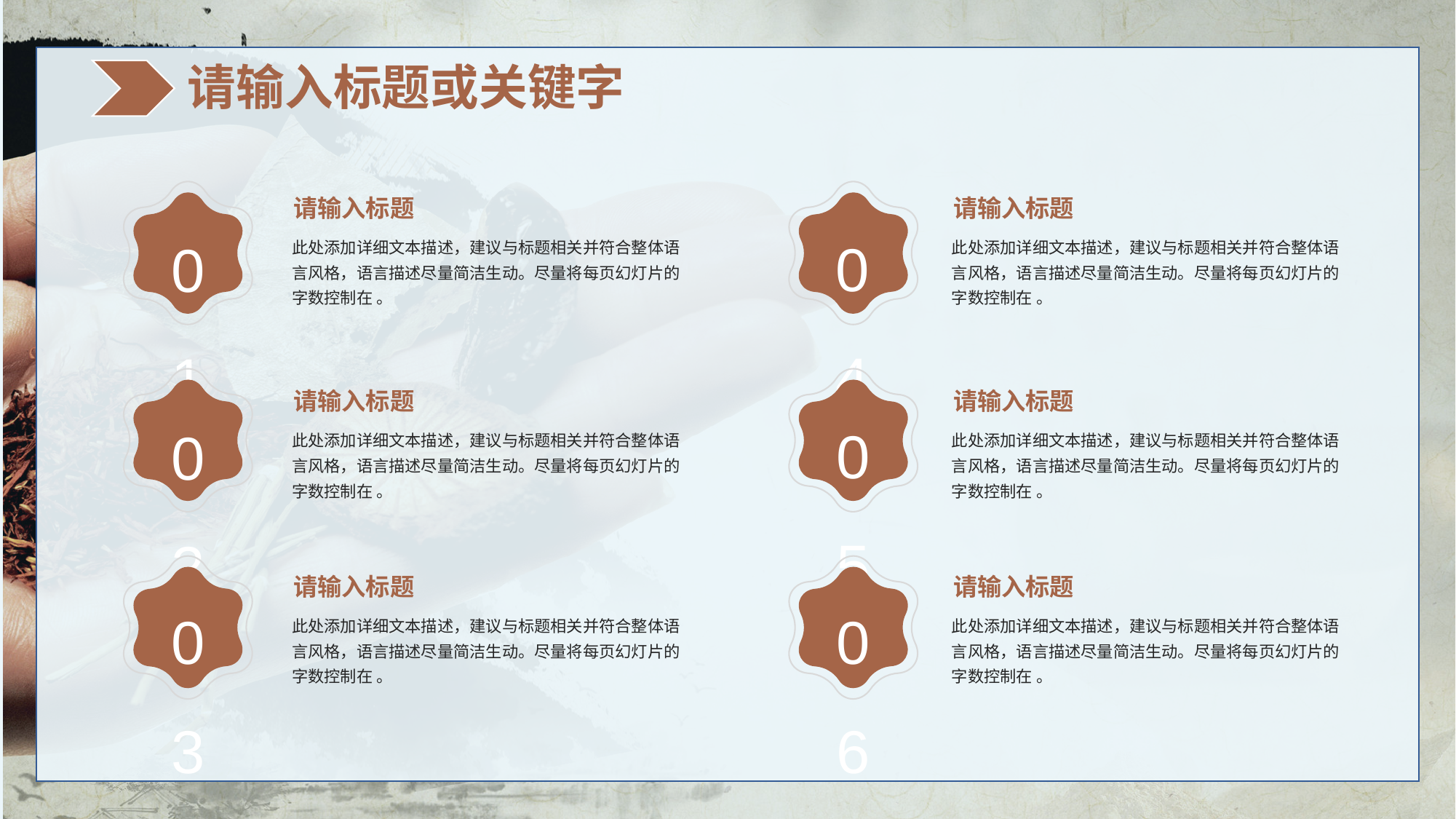

请输入标题或关键字

01

04

请输入标题
请输入标题
此处添加详细文本描述，建议与标题相关并符合整体语言风格，语言描述尽量简洁生动。尽量将每页幻灯片的字数控制在 。
此处添加详细文本描述，建议与标题相关并符合整体语言风格，语言描述尽量简洁生动。尽量将每页幻灯片的字数控制在 。

05

02
请输入标题
请输入标题
此处添加详细文本描述，建议与标题相关并符合整体语言风格，语言描述尽量简洁生动。尽量将每页幻灯片的字数控制在 。
此处添加详细文本描述，建议与标题相关并符合整体语言风格，语言描述尽量简洁生动。尽量将每页幻灯片的字数控制在 。

03

06

请输入标题
请输入标题
此处添加详细文本描述，建议与标题相关并符合整体语言风格，语言描述尽量简洁生动。尽量将每页幻灯片的字数控制在 。
此处添加详细文本描述，建议与标题相关并符合整体语言风格，语言描述尽量简洁生动。尽量将每页幻灯片的字数控制在 。